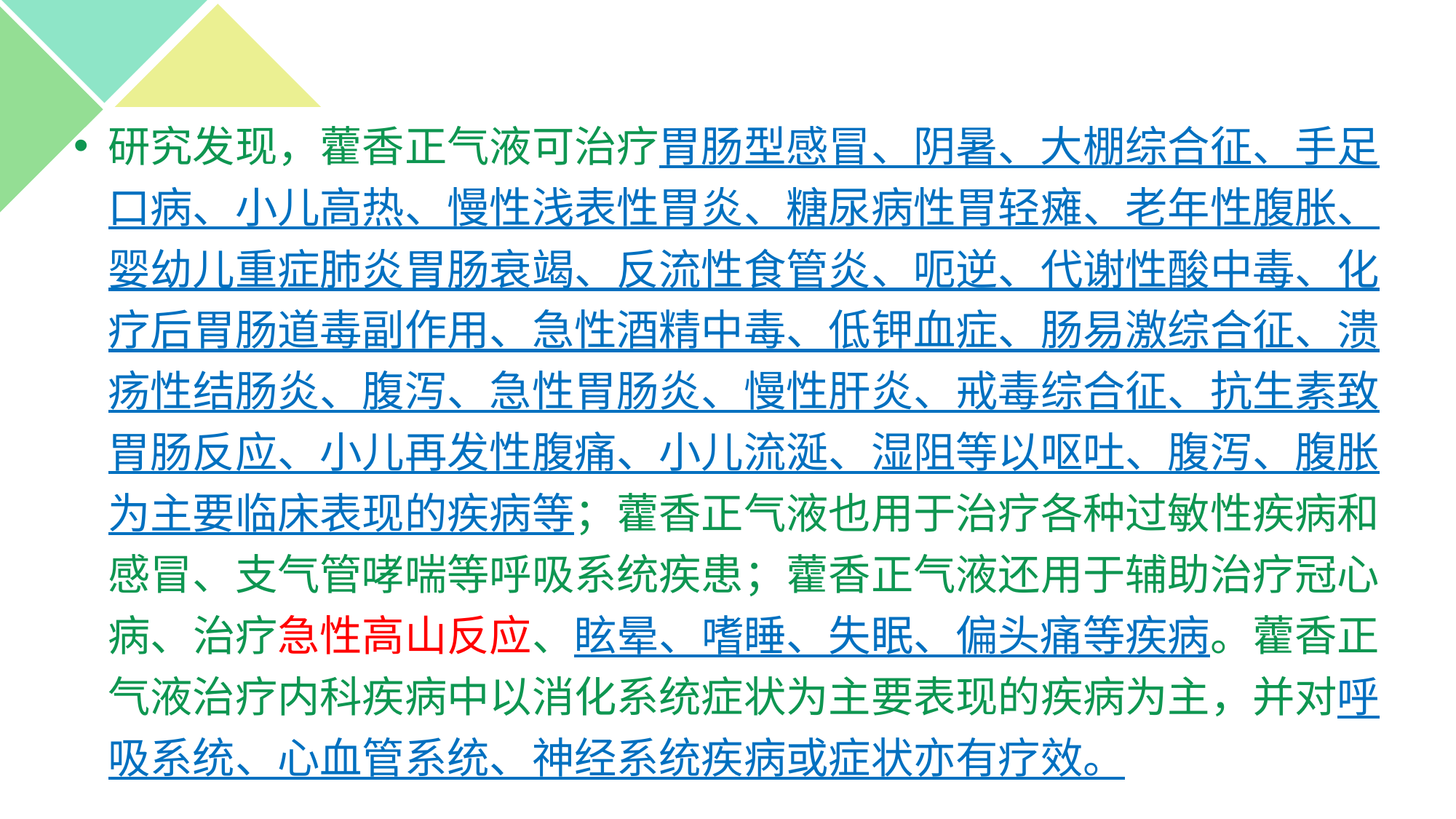

研究发现，藿香正气液可治疗胃肠型感冒、阴暑、大棚综合征、手足口病、小儿高热、慢性浅表性胃炎、糖尿病性胃轻瘫、老年性腹胀、婴幼儿重症肺炎胃肠衰竭、反流性食管炎、呃逆、代谢性酸中毒、化疗后胃肠道毒副作用、急性酒精中毒、低钾血症、肠易激综合征、溃疡性结肠炎、腹泻、急性胃肠炎、慢性肝炎、戒毒综合征、抗生素致胃肠反应、小儿再发性腹痛、小儿流涎、湿阻等以呕吐、腹泻、腹胀为主要临床表现的疾病等；藿香正气液也用于治疗各种过敏性疾病和感冒、支气管哮喘等呼吸系统疾患；藿香正气液还用于辅助治疗冠心病、治疗急性高山反应、眩晕、嗜睡、失眠、偏头痛等疾病。藿香正气液治疗内科疾病中以消化系统症状为主要表现的疾病为主，并对呼吸系统、心血管系统、神经系统疾病或症状亦有疗效。